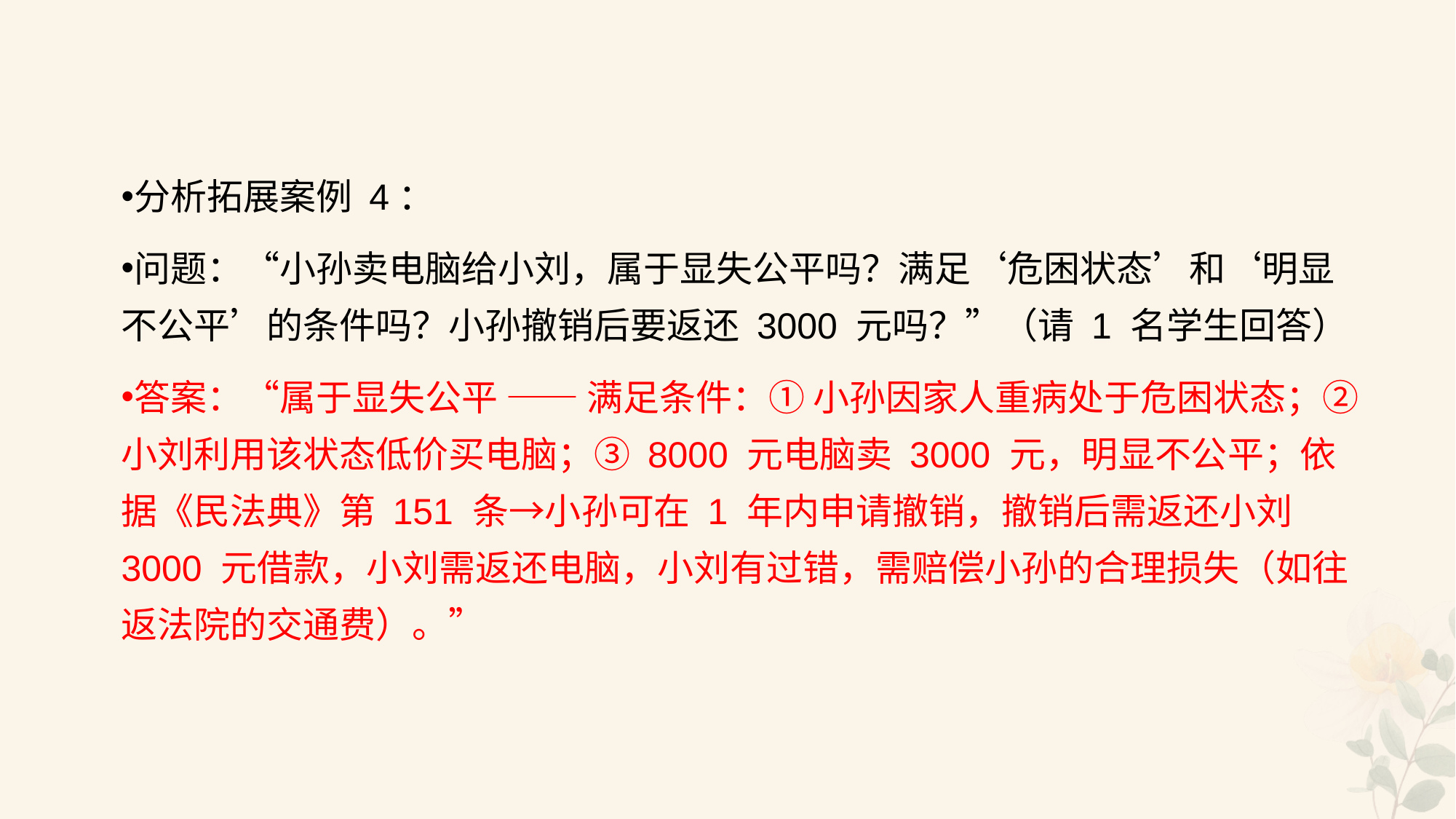

#
分析拓展案例 4：
问题：“小孙卖电脑给小刘，属于显失公平吗？满足‘危困状态’和‘明显不公平’的条件吗？小孙撤销后要返还 3000 元吗？”（请 1 名学生回答）
答案：“属于显失公平 —— 满足条件：① 小孙因家人重病处于危困状态；② 小刘利用该状态低价买电脑；③ 8000 元电脑卖 3000 元，明显不公平；依据《民法典》第 151 条→小孙可在 1 年内申请撤销，撤销后需返还小刘 3000 元借款，小刘需返还电脑，小刘有过错，需赔偿小孙的合理损失（如往返法院的交通费）。”